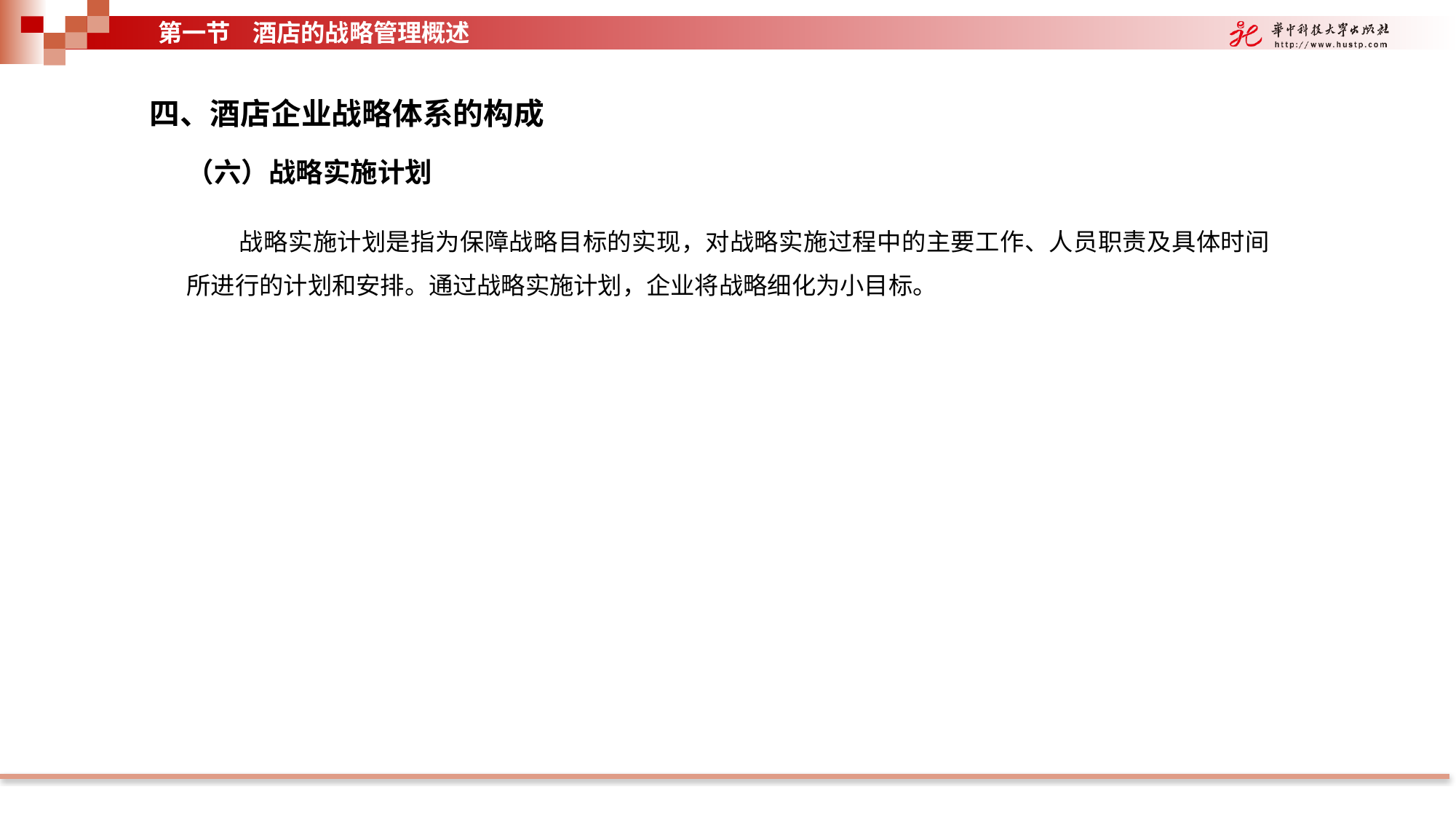

第一节    酒店的战略管理概述
四、酒店企业战略体系的构成
（六）战略实施计划
        战略实施计划是指为保障战略目标的实现，对战略实施过程中的主要工作、人员职责及具体时间所进行的计划和安排。通过战略实施计划，企业将战略细化为小目标。